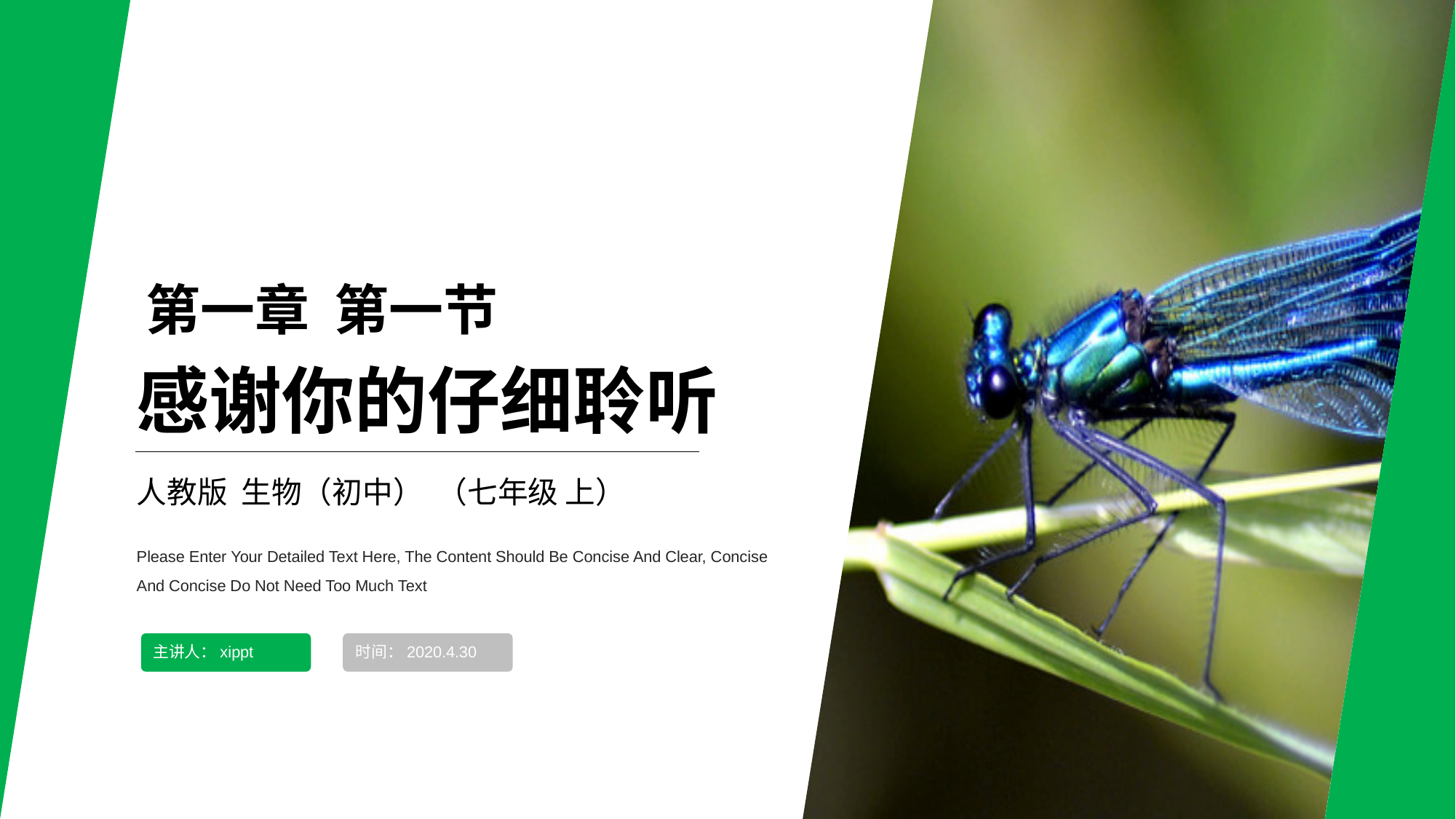

第一章  第一节
感谢你的仔细聆听

人教版  生物（初中）  （七年级 上）
Please Enter Your Detailed Text Here, The Content Should Be Concise And Clear, Concise And Concise Do Not Need Too Much Text

主讲人：xippt
时间：2020.4.30